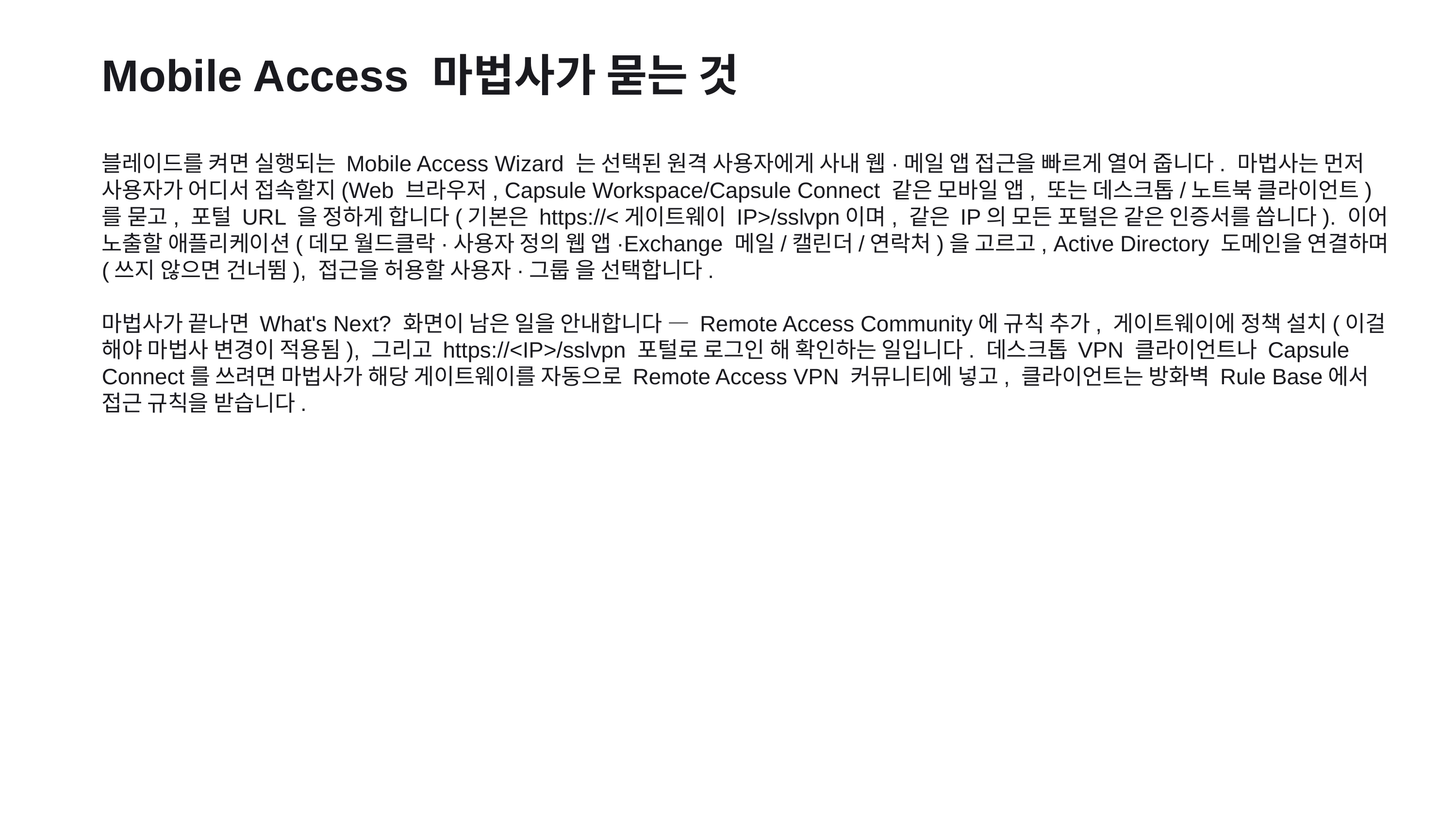

Mobile Access 마법사가 묻는 것
블레이드를 켜면 실행되는 Mobile Access Wizard 는 선택된 원격 사용자에게 사내 웹·메일 앱 접근을 빠르게 열어 줍니다. 마법사는 먼저 사용자가 어디서 접속할지(Web 브라우저, Capsule Workspace/Capsule Connect 같은 모바일 앱, 또는 데스크톱/노트북 클라이언트) 를 묻고, 포털 URL 을 정하게 합니다(기본은 https://<게이트웨이 IP>/sslvpn이며, 같은 IP의 모든 포털은 같은 인증서를 씁니다). 이어 노출할 애플리케이션(데모 월드클락·사용자 정의 웹 앱·Exchange 메일/캘린더/연락처)을 고르고, Active Directory 도메인을 연결하며(쓰지 않으면 건너뜀), 접근을 허용할 사용자·그룹 을 선택합니다.

마법사가 끝나면 What's Next? 화면이 남은 일을 안내합니다 — Remote Access Community에 규칙 추가, 게이트웨이에 정책 설치(이걸 해야 마법사 변경이 적용됨), 그리고 https://<IP>/sslvpn 포털로 로그인 해 확인하는 일입니다. 데스크톱 VPN 클라이언트나 Capsule Connect를 쓰려면 마법사가 해당 게이트웨이를 자동으로 Remote Access VPN 커뮤니티에 넣고, 클라이언트는 방화벽 Rule Base에서 접근 규칙을 받습니다.